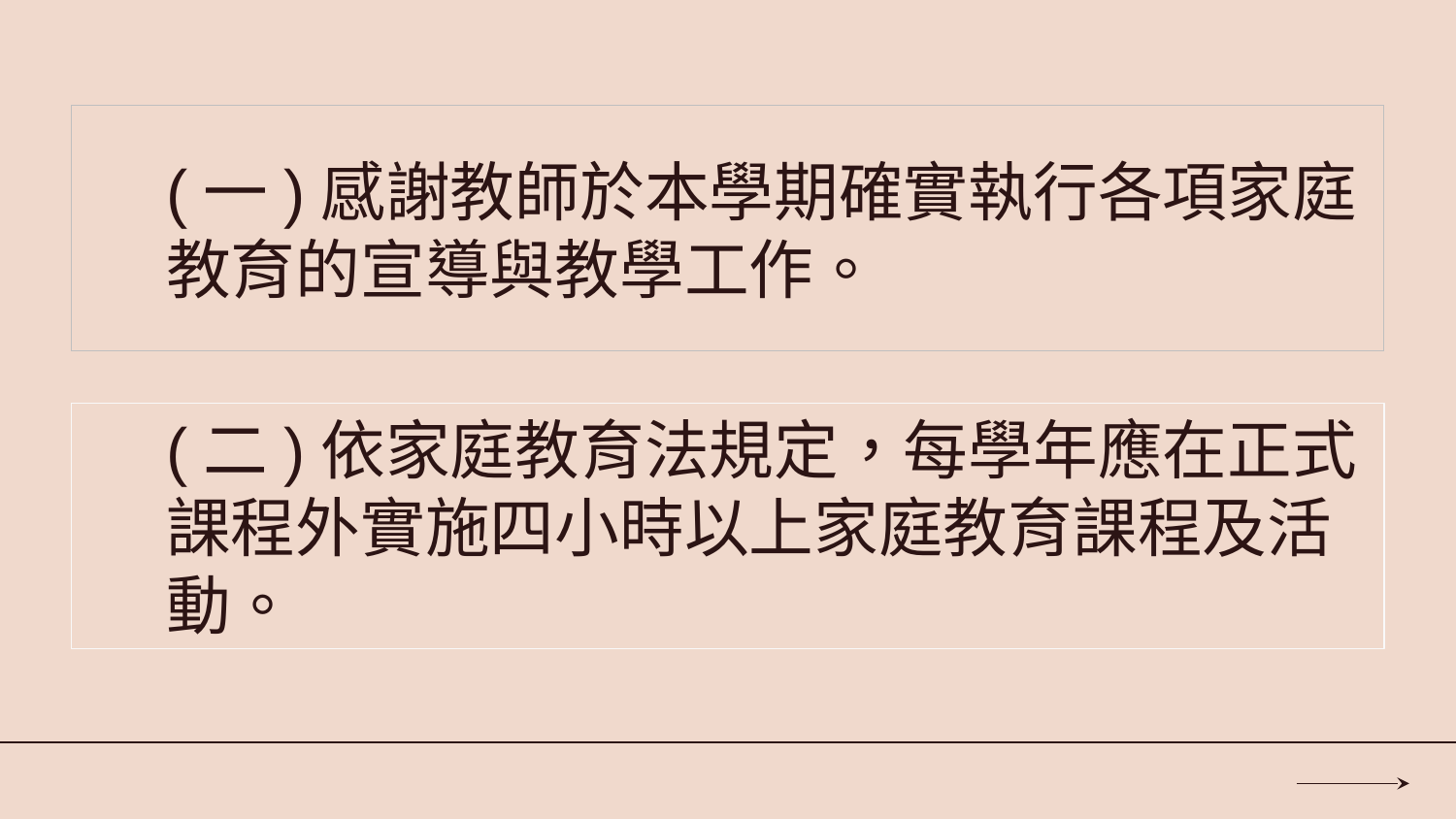

(一)感謝教師於本學期確實執行各項家庭教育的宣導與教學工作。

(二)依家庭教育法規定，每學年應在正式課程外實施四小時以上家庭教育課程及活動。